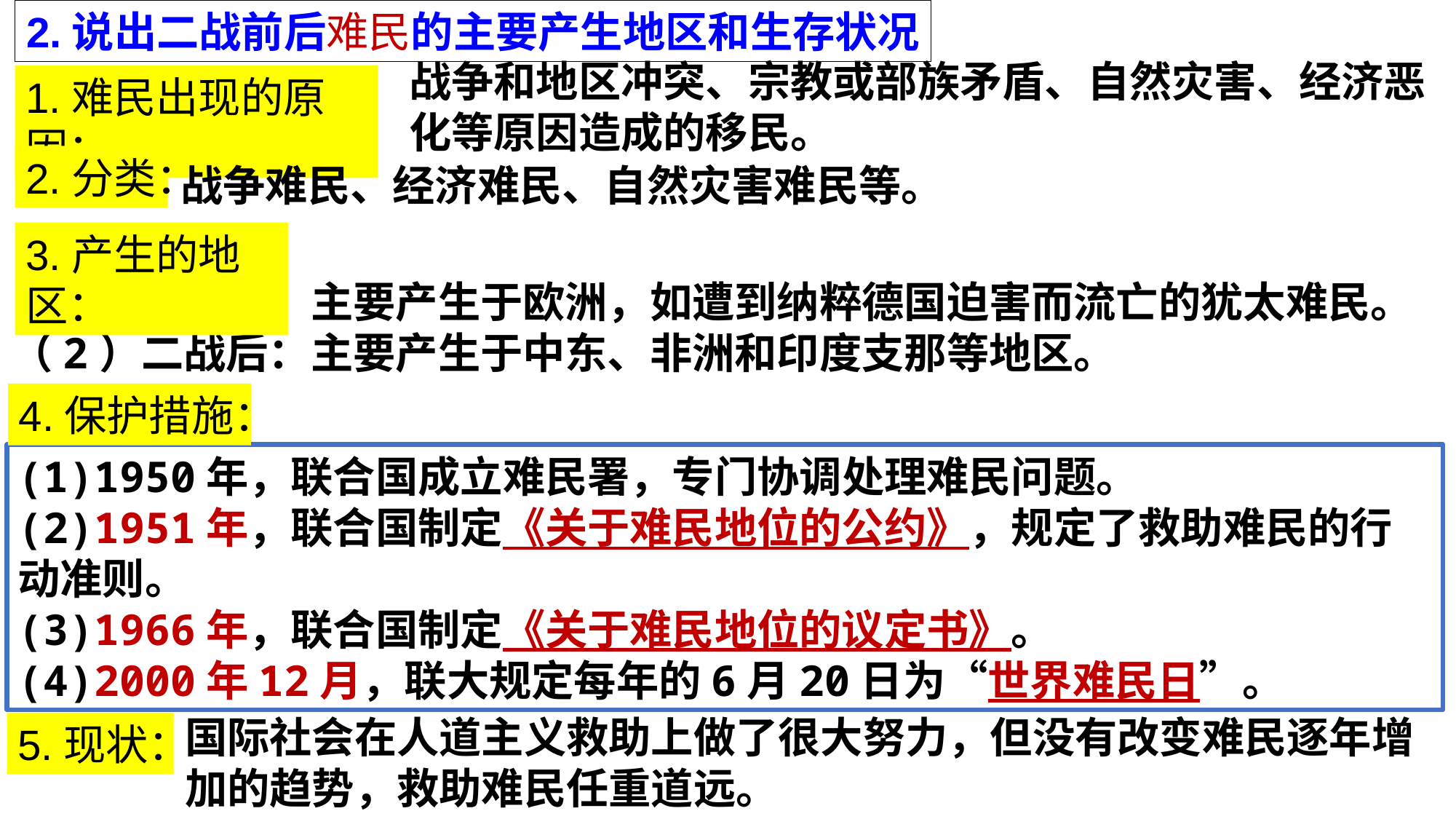

2.说出二战前后难民的主要产生地区和生存状况
战争和地区冲突、宗教或部族矛盾、自然灾害、经济恶化等原因造成的移民。
1.难民出现的原因：
2.分类：
战争难民、经济难民、自然灾害难民等。
3.产生的地区：
（1）二战前：主要产生于欧洲，如遭到纳粹德国迫害而流亡的犹太难民。
（2）二战后：主要产生于中东、非洲和印度支那等地区。
4.保护措施：
(1)1950年，联合国成立难民署，专门协调处理难民问题。
(2)1951年，联合国制定《关于难民地位的公约》，规定了救助难民的行动准则。
(3)1966年，联合国制定《关于难民地位的议定书》。
(4)2000年12月，联大规定每年的6月20日为“世界难民日”。
国际社会在人道主义救助上做了很大努力，但没有改变难民逐年增加的趋势，救助难民任重道远。
5.现状：